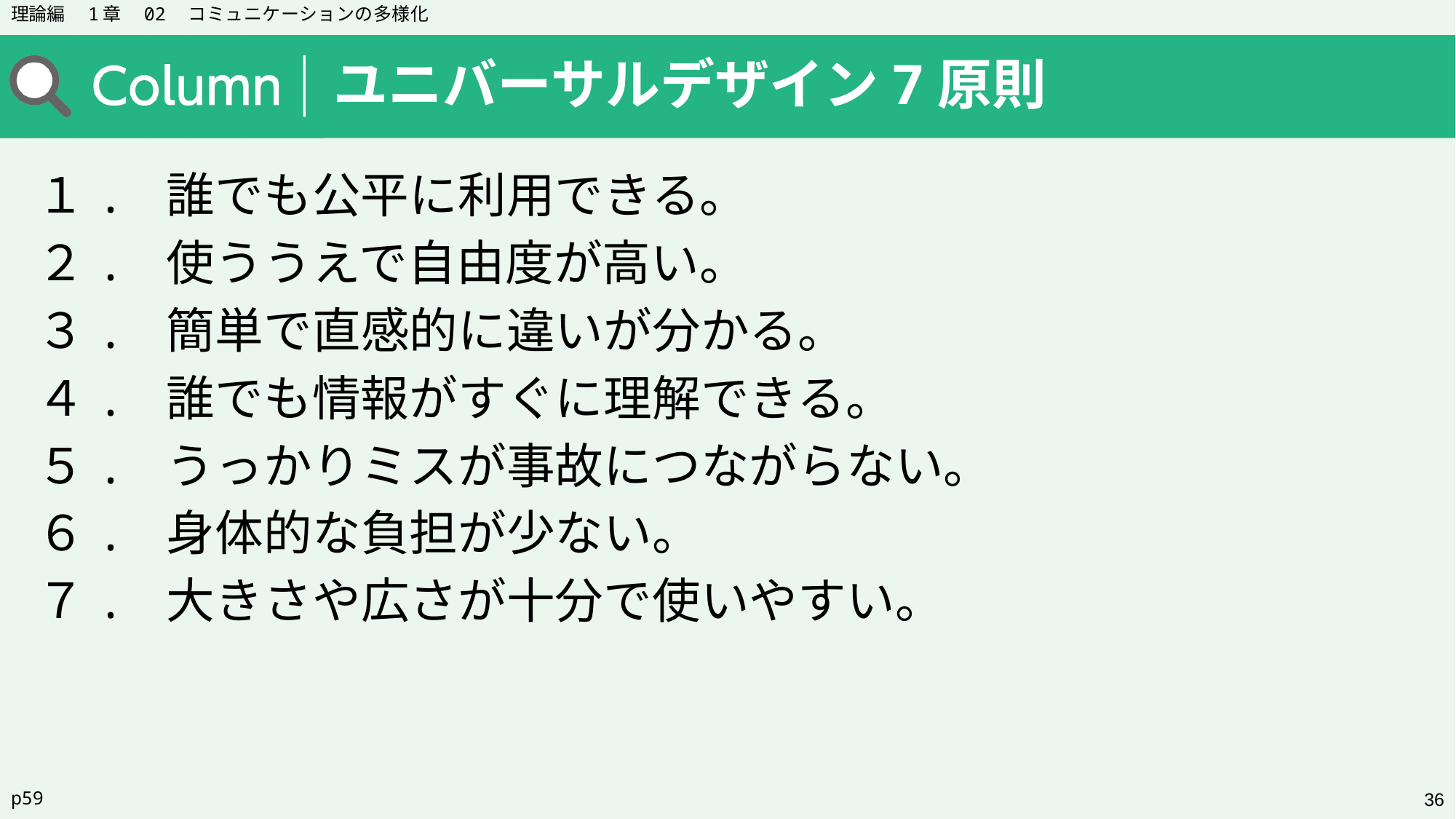

理論編　1章　02　コミュニケーションの多様化

ユニバーサルデザイン7原則
１. 誰でも公平に利用できる。
２. 使ううえで自由度が高い。
３. 簡単で直感的に違いが分かる。
４. 誰でも情報がすぐに理解できる。
５. うっかりミスが事故につながらない。
６. 身体的な負担が少ない。
７. 大きさや広さが十分で使いやすい。

p59
36